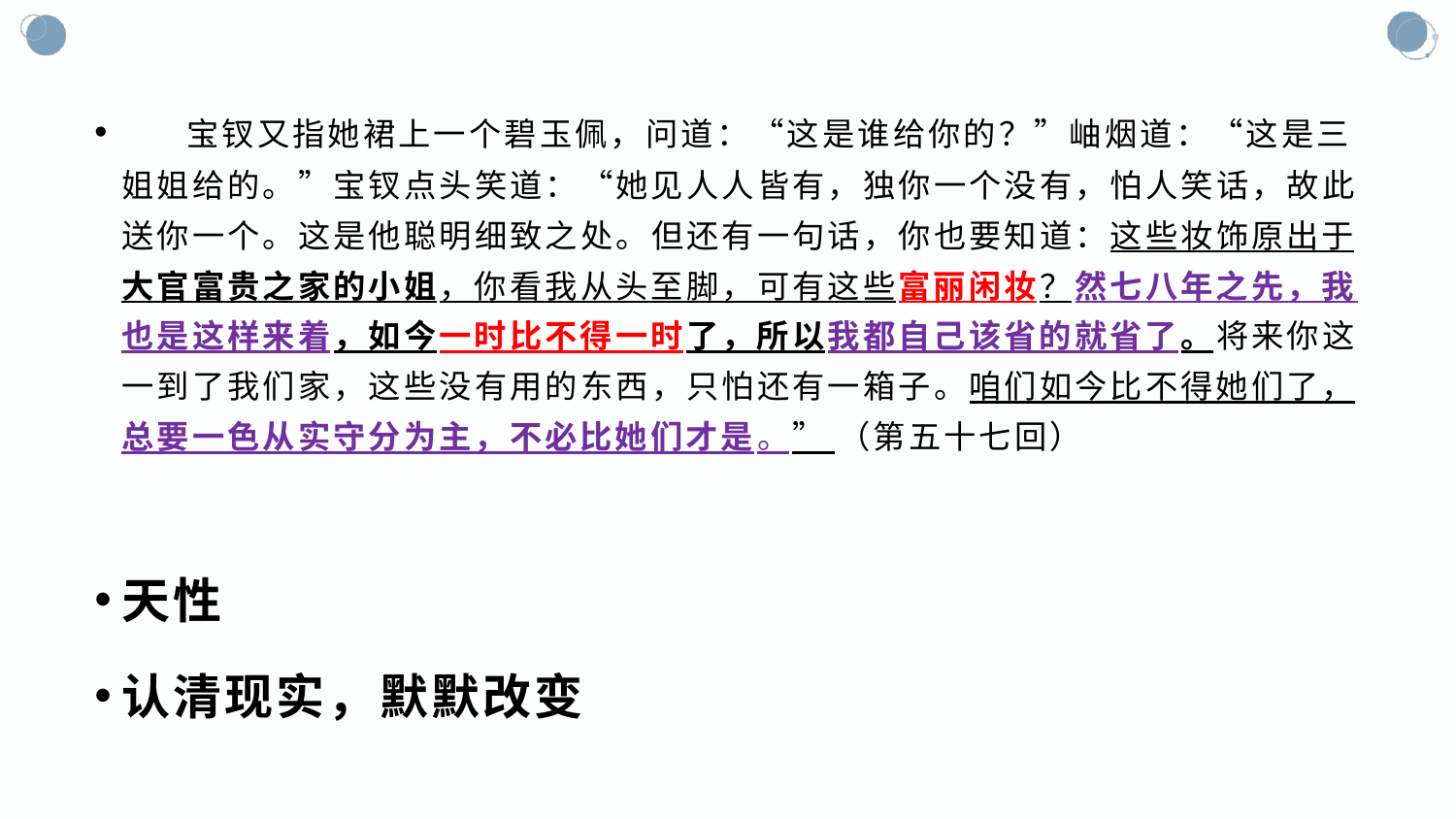

宝钗又指她裙上一个碧玉佩，问道：“这是谁给你的？”岫烟道：“这是三姐姐给的。”宝钗点头笑道：“她见人人皆有，独你一个没有，怕人笑话，故此送你一个。这是他聪明细致之处。但还有一句话，你也要知道：这些妆饰原出于大官富贵之家的小姐，你看我从头至脚，可有这些富丽闲妆？然七八年之先，我也是这样来着，如今一时比不得一时了，所以我都自己该省的就省了。将来你这一到了我们家，这些没有用的东西，只怕还有一箱子。咱们如今比不得她们了，总要一色从实守分为主，不必比她们才是。” （第五十七回）

天性
认清现实，默默改变